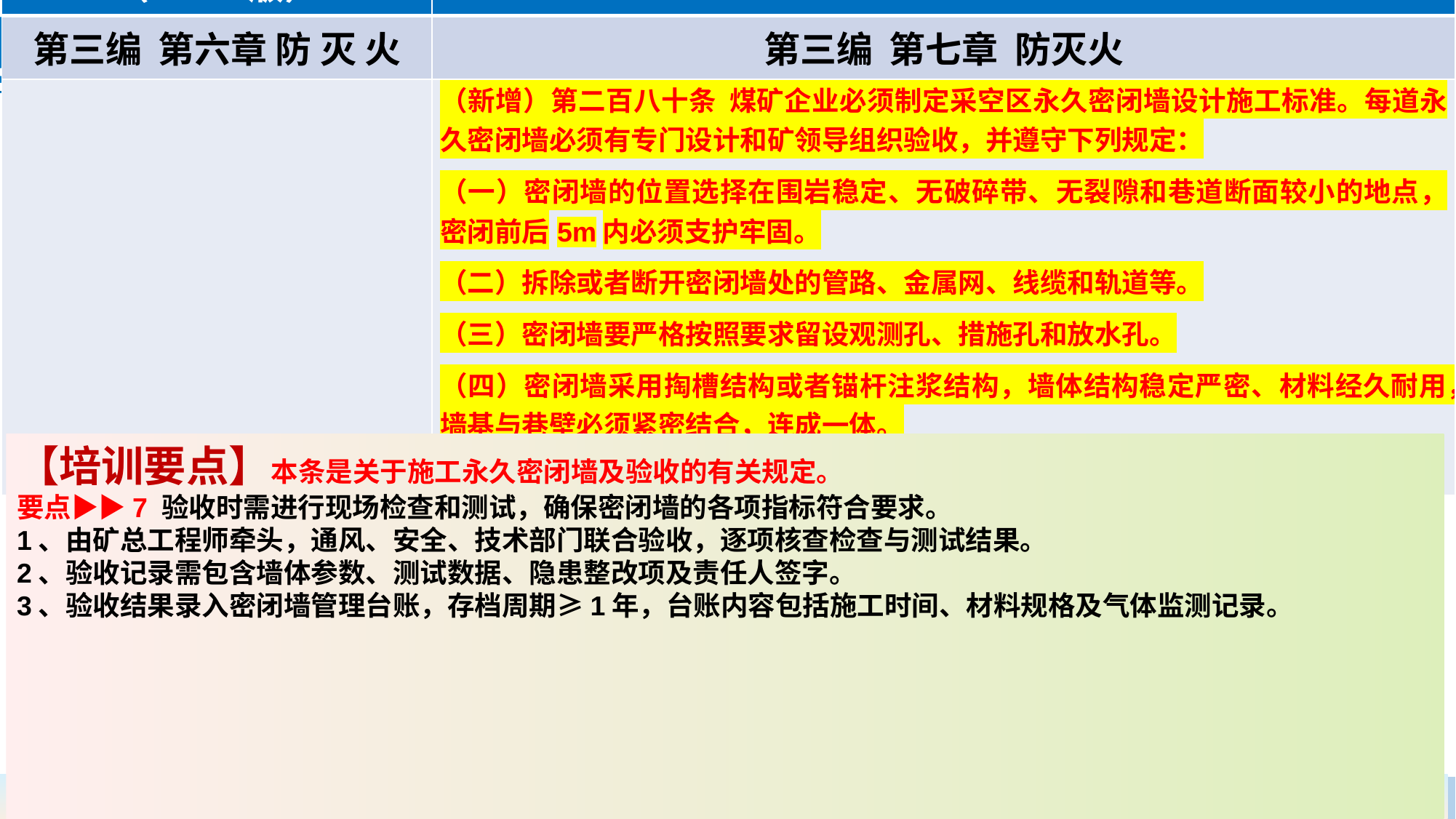

| 《煤矿安全规程》（2022版） | 《煤矿安全规程》（2025版） |
| --- | --- |
| 第三编 第六章 防 灭 火 | 第三编 第七章 防灭火 |
|  | （新增）第二百八十条 煤矿企业必须制定采空区永久密闭墙设计施工标准。每道永久密闭墙必须有专门设计和矿领导组织验收，并遵守下列规定： （一）密闭墙的位置选择在围岩稳定、无破碎带、无裂隙和巷道断面较小的地点，密闭前后5m内必须支护牢固。 （二）拆除或者断开密闭墙处的管路、金属网、线缆和轨道等。 （三）密闭墙要严格按照要求留设观测孔、措施孔和放水孔。 （四）密闭墙采用掏槽结构或者锚杆注浆结构，墙体结构稳定严密、材料经久耐用，墙基与巷壁必须紧密结合，连成一体。 （五）验收时需进行现场检查和测试，确保密闭墙的各项指标符合要求。 |
【培训要点】本条是关于施工永久密闭墙及验收的有关规定。
要点▶▶7 验收时需进行现场检查和测试，确保密闭墙的各项指标符合要求。
1、由矿总工程师牵头，通风、安全、技术部门联合验收，逐项核查检查与测试结果‌。
2、验收记录需包含墙体参数、测试数据、隐患整改项及责任人签字。
3、验收结果录入密闭墙管理台账，存档周期≥1年，台账内容包括施工时间、材料规格及气体监测记录。